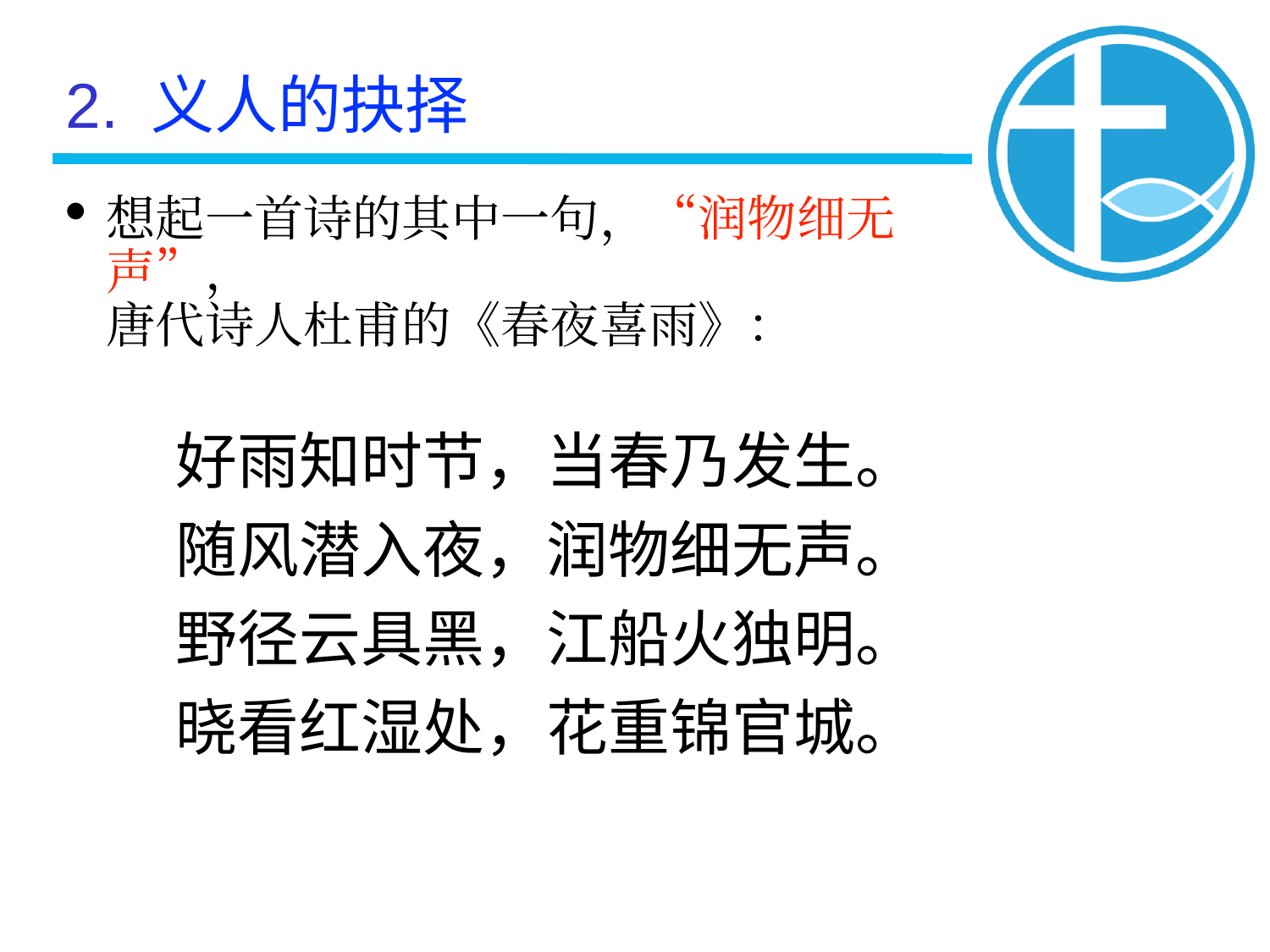

2. 义人的抉择
想起一首诗的其中一句，“润物细无声”，
唐代诗人杜甫的《春夜喜雨》：
好雨知时节，当春乃发生。
随风潜入夜，润物细无声。
野径云具黑，江船火独明。
晓看红湿处，花重锦官城。